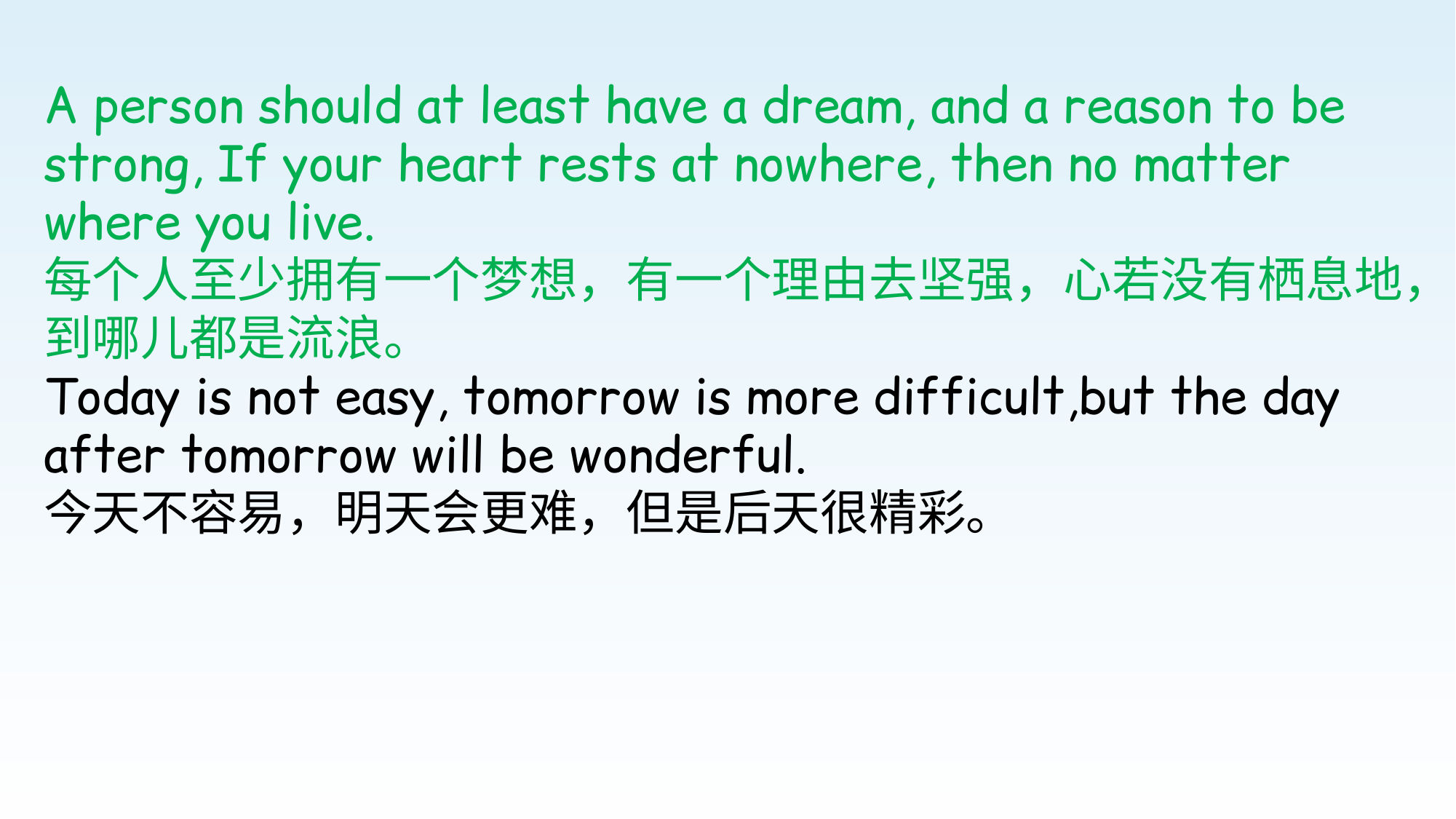

A person should at least have a dream, and a reason to be strong, If your heart rests at nowhere, then no matter where you live.
每个人至少拥有一个梦想，有一个理由去坚强，心若没有栖息地，到哪儿都是流浪。
Today is not easy, tomorrow is more difficult,but the day after tomorrow will be wonderful.
今天不容易，明天会更难，但是后天很精彩。